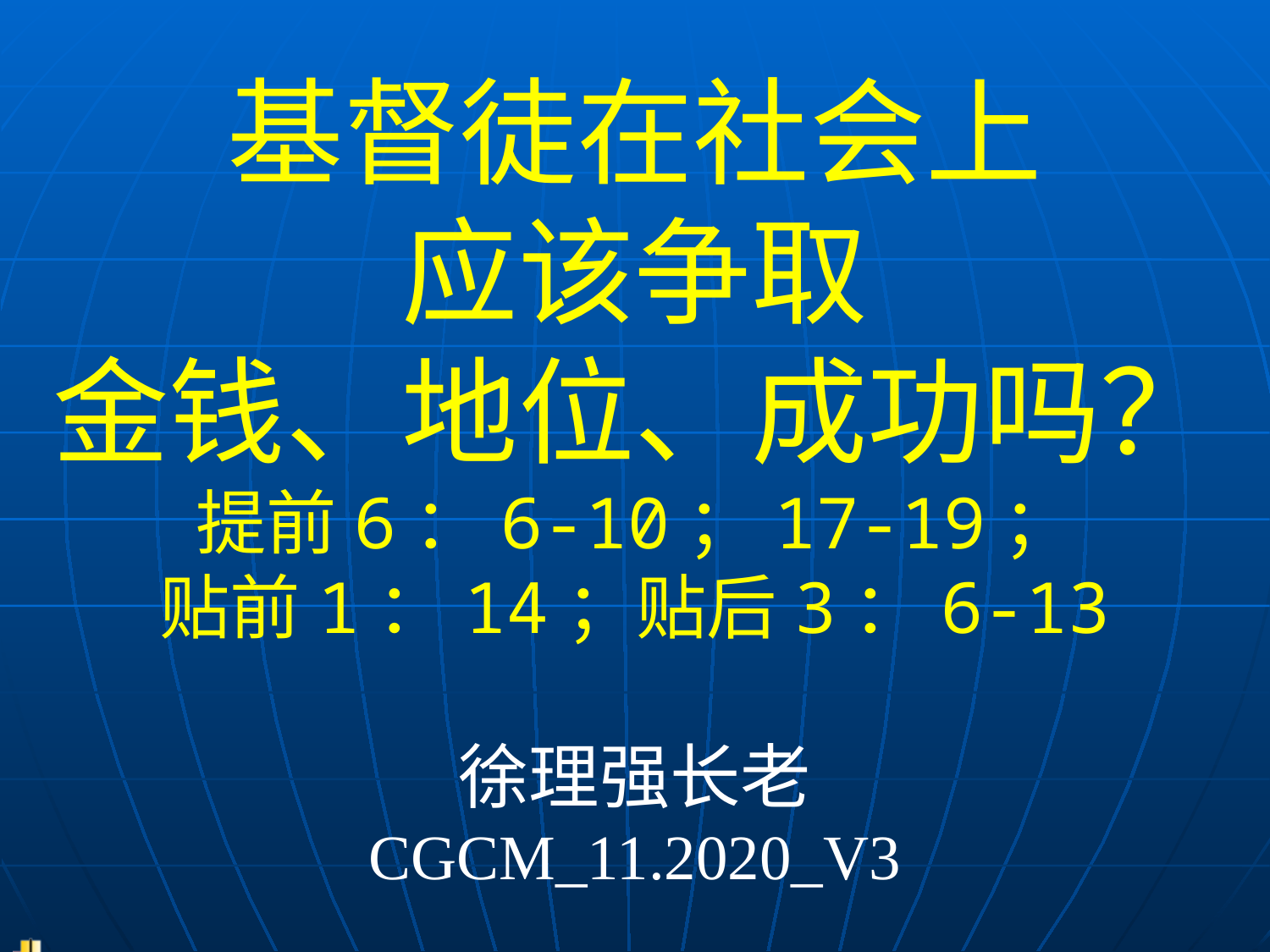

基督徒在社会上
应该争取
金钱、地位、成功吗？
提前6：6-10；17-19；
贴前1：14；贴后3：6-13
徐理强长老
CGCM_11.2020_V3